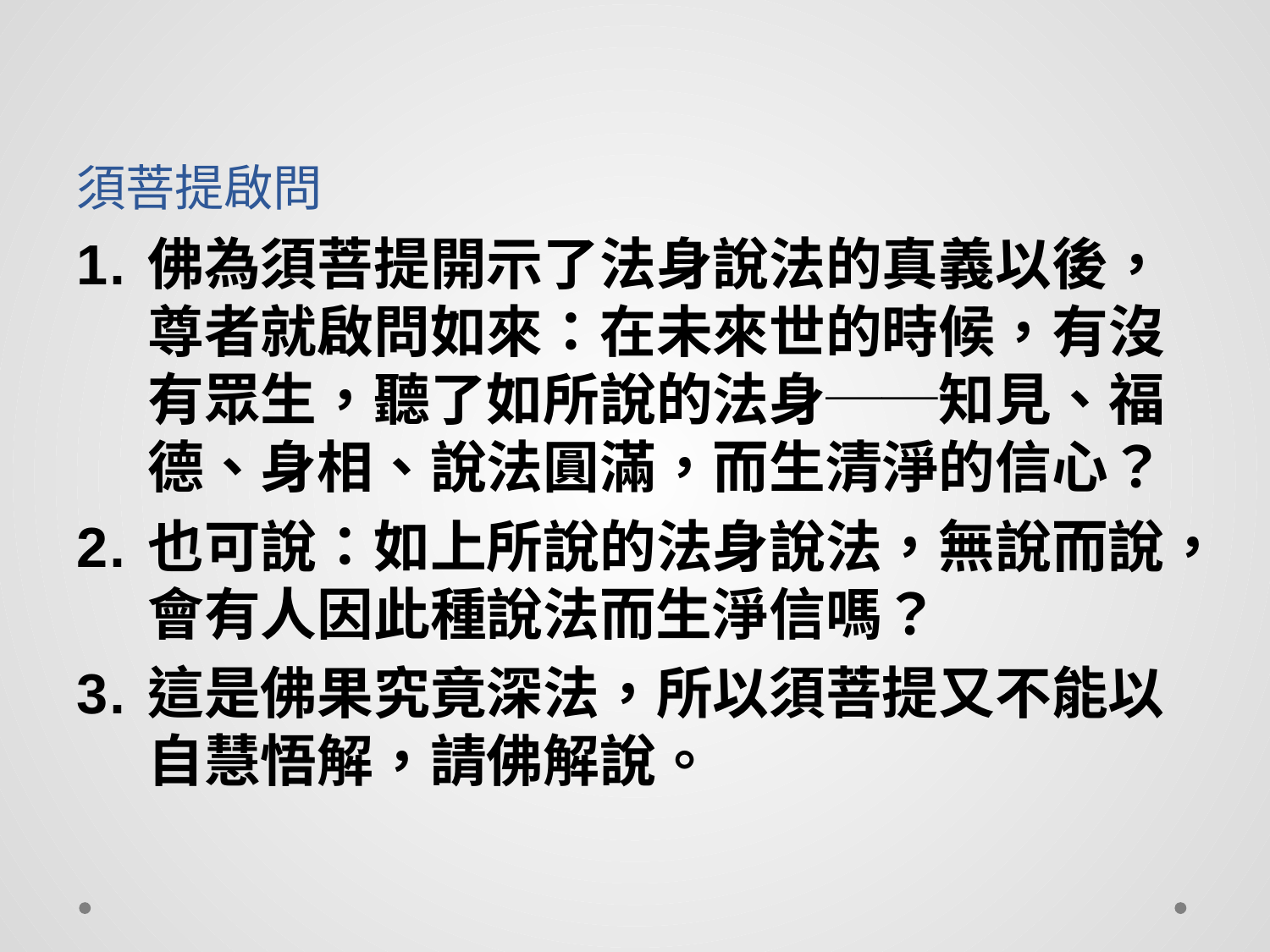

# 須菩提啟問
佛為須菩提開示了法身說法的真義以後，尊者就啟問如來：在未來世的時候，有沒有眾生，聽了如所說的法身──知見、福德、身相、說法圓滿，而生清淨的信心？
也可說：如上所說的法身說法，無說而說，會有人因此種說法而生淨信嗎？
這是佛果究竟深法，所以須菩提又不能以自慧悟解，請佛解說。